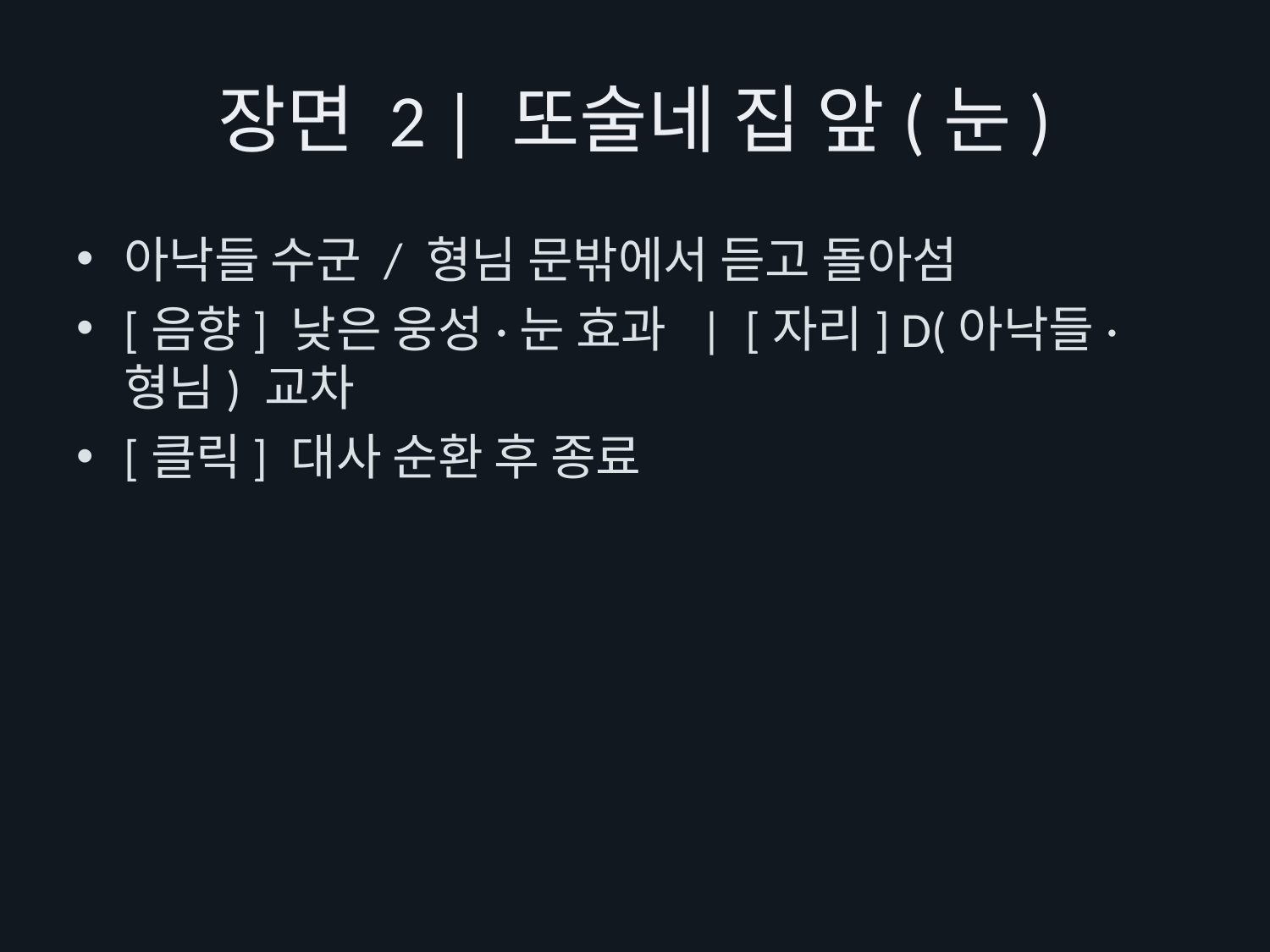

# 장면 2 | 또술네 집 앞(눈)
아낙들 수군 / 형님 문밖에서 듣고 돌아섬
[음향] 낮은 웅성·눈 효과  |  [자리] D(아낙들·형님) 교차
[클릭] 대사 순환 후 종료